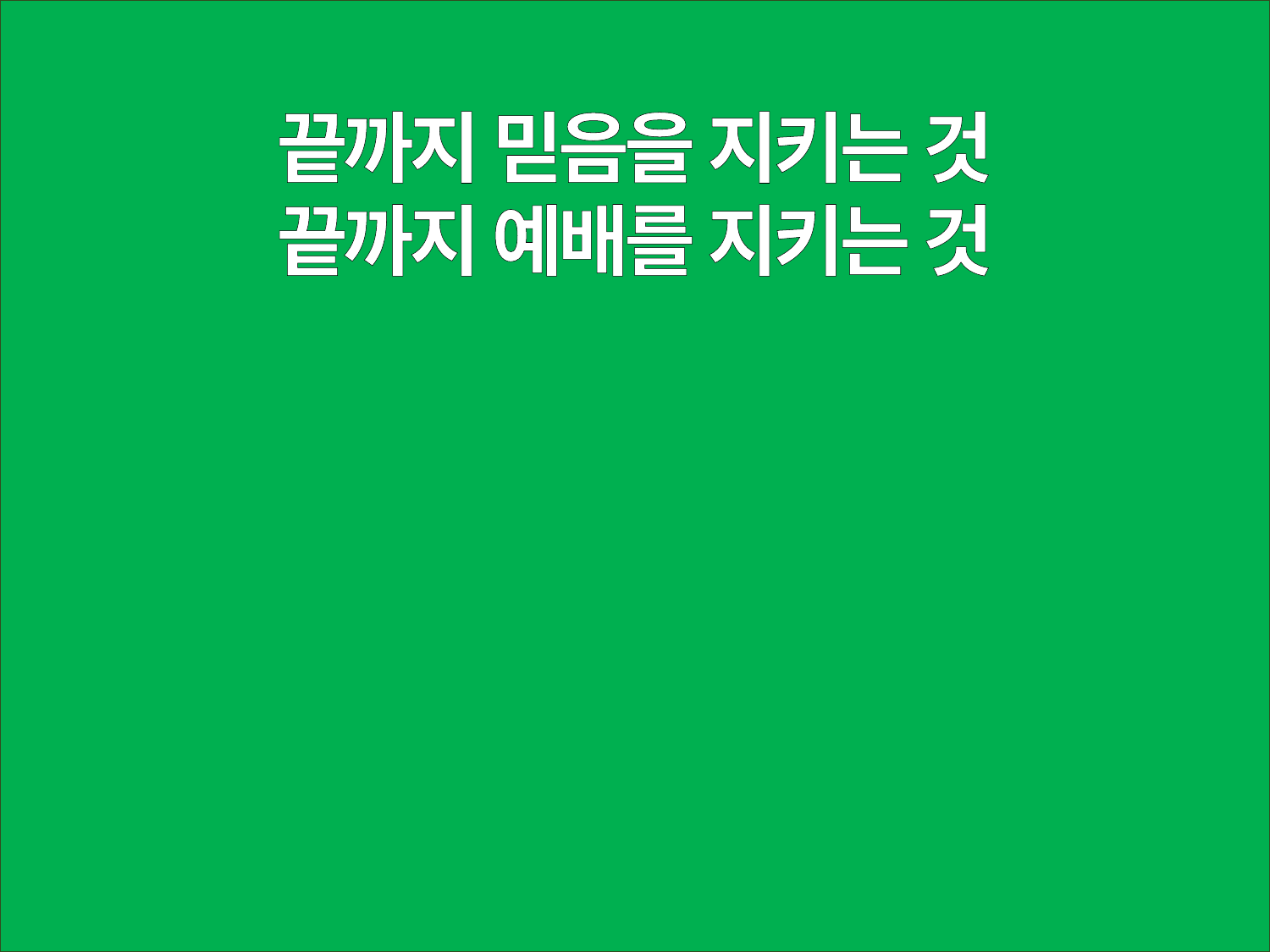

끝까지 믿음을 지키는 것
끝까지 예배를 지키는 것